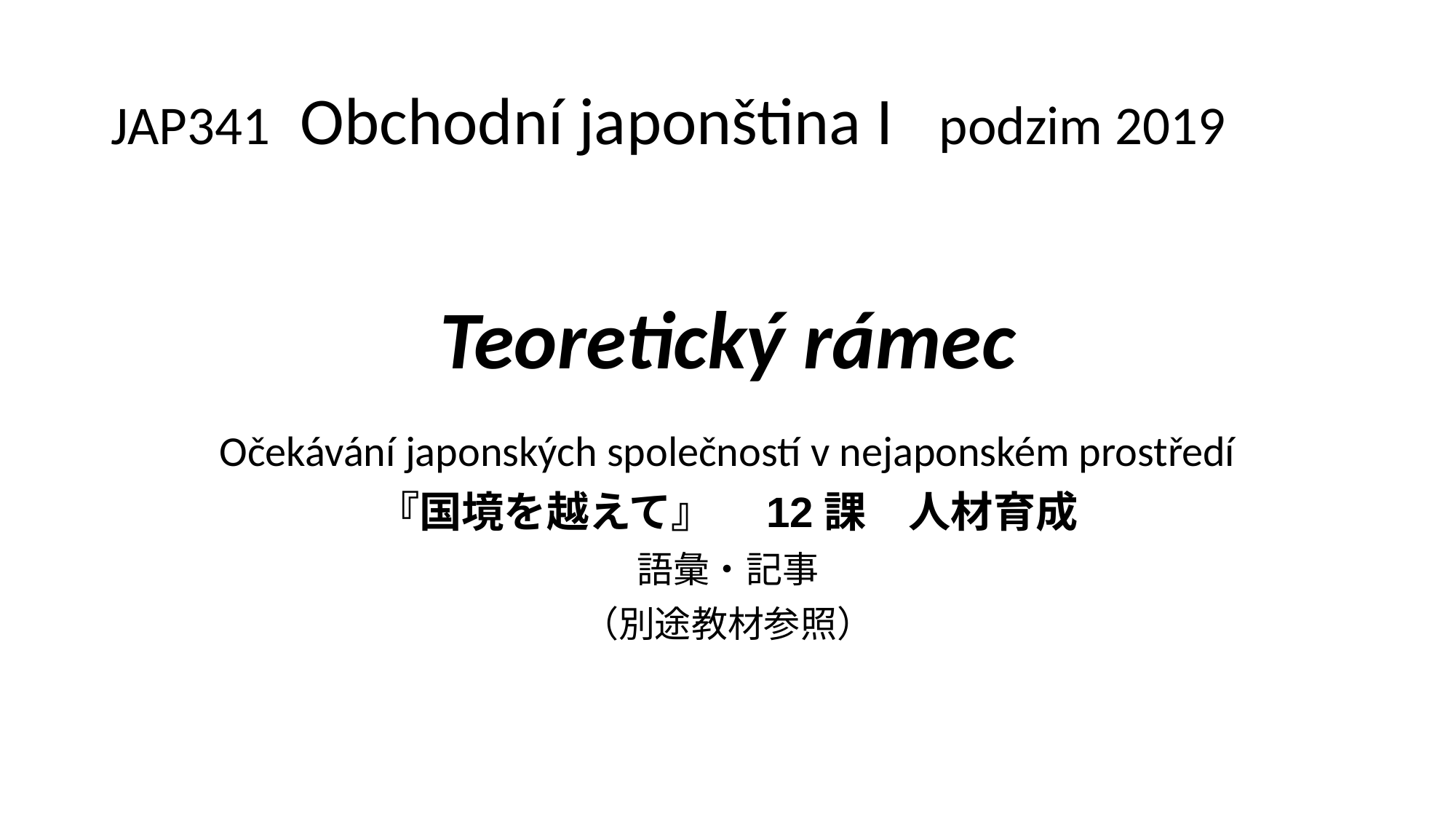

# JAP341  Obchodní japonština I   podzim 2019

Teoretický rámec

Očekávání japonských společností v nejaponském prostředí
『国境を越えて』　12課　人材育成
語彙・記事
（別途教材参照）